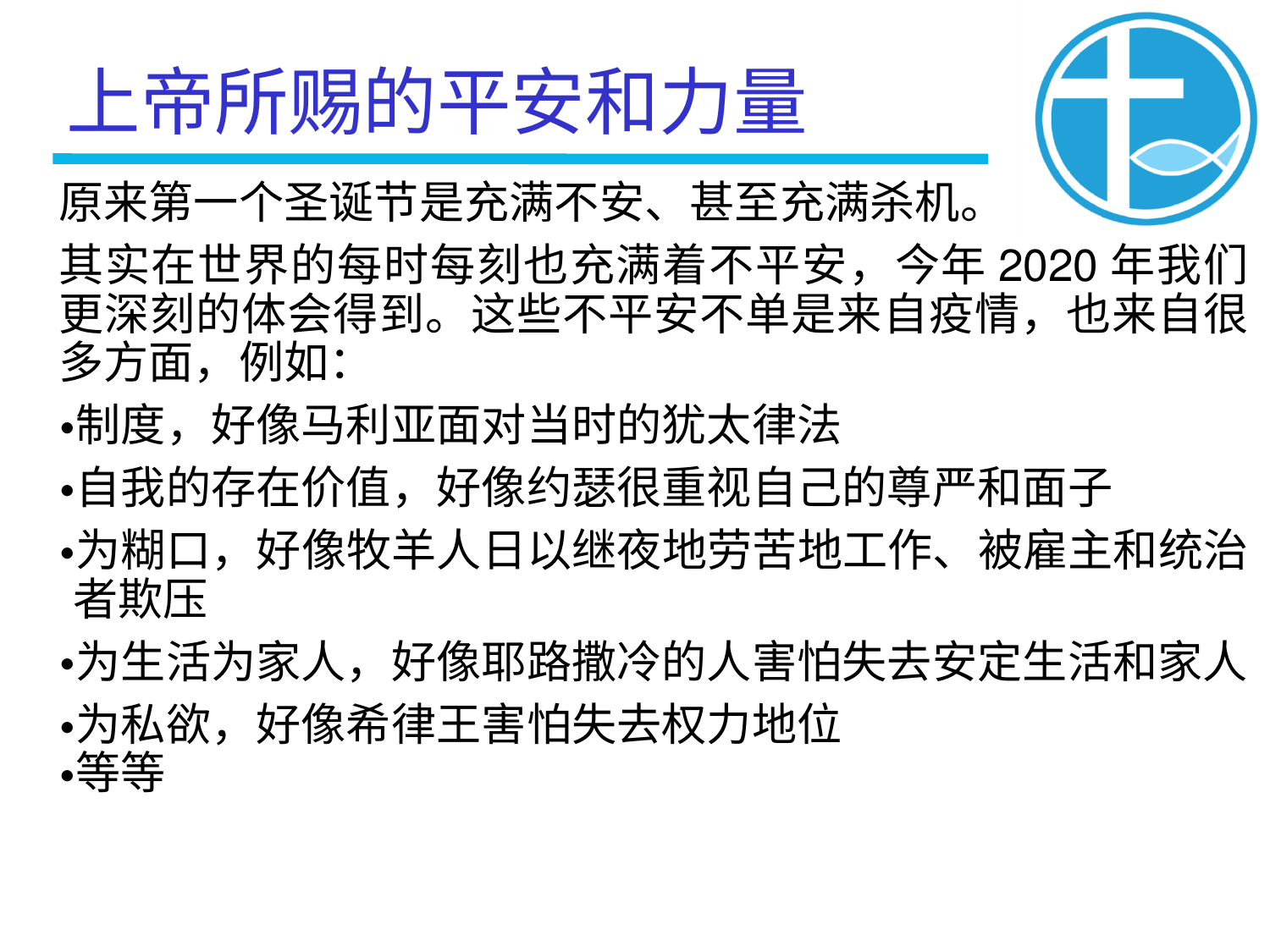

上帝所赐的平安和力量
原来第一个圣诞节是充满不安、甚至充满杀机。
其实在世界的每时每刻也充满着不平安，今年2020年我们更深刻的体会得到。这些不平安不单是来自疫情，也来自很多方面，例如：
制度，好像马利亚面对当时的犹太律法
自我的存在价值，好像约瑟很重视自己的尊严和面子
为糊口，好像牧羊人日以继夜地劳苦地工作、被雇主和统治者欺压
为生活为家人，好像耶路撒冷的人害怕失去安定生活和家人
为私欲，好像希律王害怕失去权力地位
等等